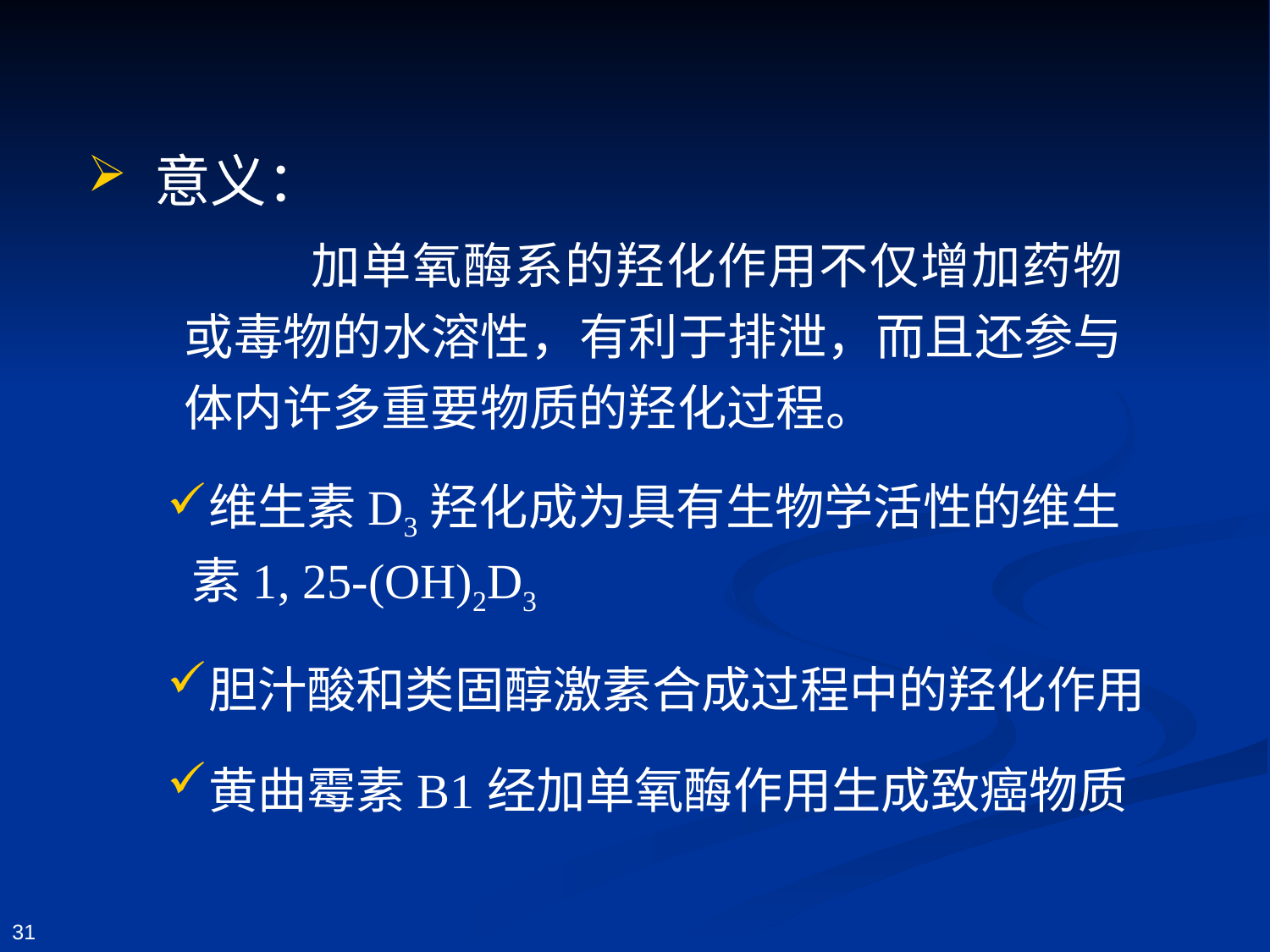

意义：
            加单氧酶系的羟化作用不仅增加药物或毒物的水溶性，有利于排泄，而且还参与体内许多重要物质的羟化过程。
维生素D3羟化成为具有生物学活性的维生素1, 25-(OH)2D3
胆汁酸和类固醇激素合成过程中的羟化作用
黄曲霉素B1经加单氧酶作用生成致癌物质
31